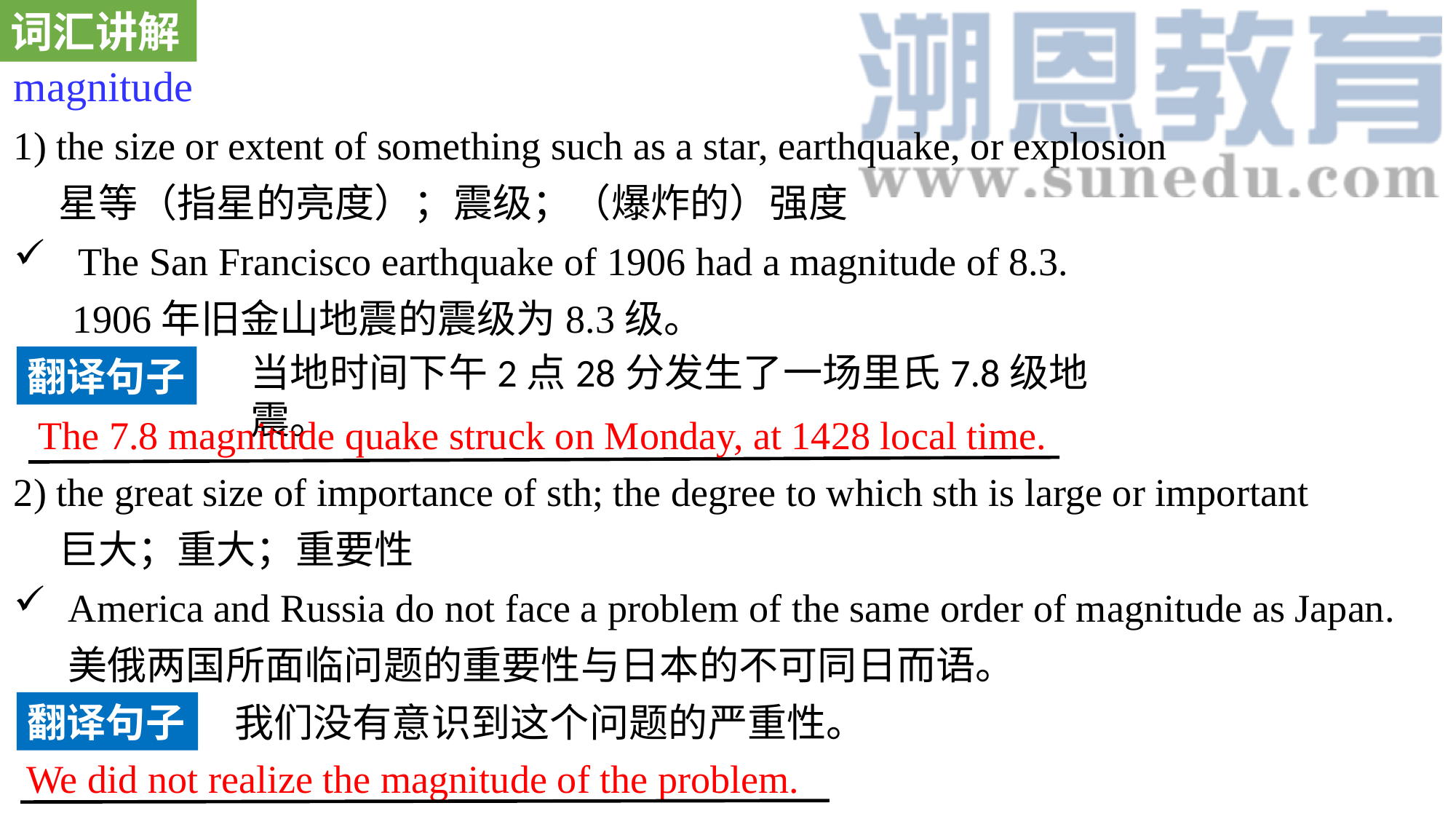

词汇讲解
magnitude
1) the size or extent of something such as a star, earthquake, or explosion
    星等（指星的亮度）；震级；（爆炸的）强度
 The San Francisco earthquake of 1906 had a magnitude of 8.3.
      1906年旧金山地震的震级为8.3级。

2) the great size of importance of sth; the degree to which sth is large or important
    巨大；重大；重要性
America and Russia do not face a problem of the same order of magnitude as Japan.
     美俄两国所面临问题的重要性与日本的不可同日而语。
当地时间下午2点28分发生了一场里氏7.8级地震。
翻译句子
The 7.8 magnitude quake struck on Monday, at 1428 local time.
翻译句子
我们没有意识到这个问题的严重性。
We did not realize the magnitude of the problem.